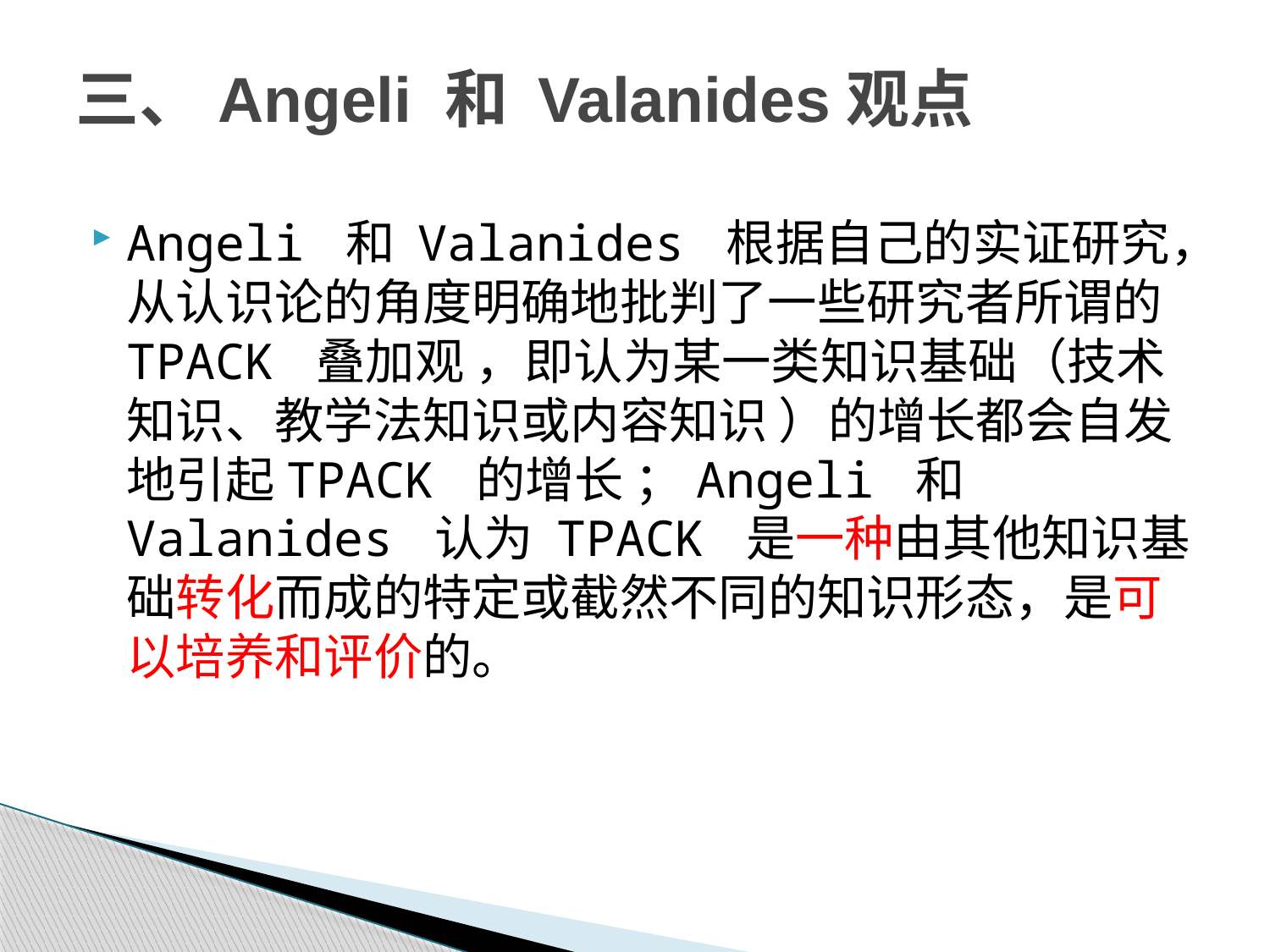

# 三、Angeli 和 Valanides观点
Angeli 和 Valanides 根据自己的实证研究，从认识论的角度明确地批判了一些研究者所谓的TPACK 叠加观 ，即认为某一类知识基础（技术知识、教学法知识或内容知识 ）的增长都会自发地引起TPACK 的增长 ；Angeli 和 Valanides 认为 TPACK 是一种由其他知识基础转化而成的特定或截然不同的知识形态，是可以培养和评价的。